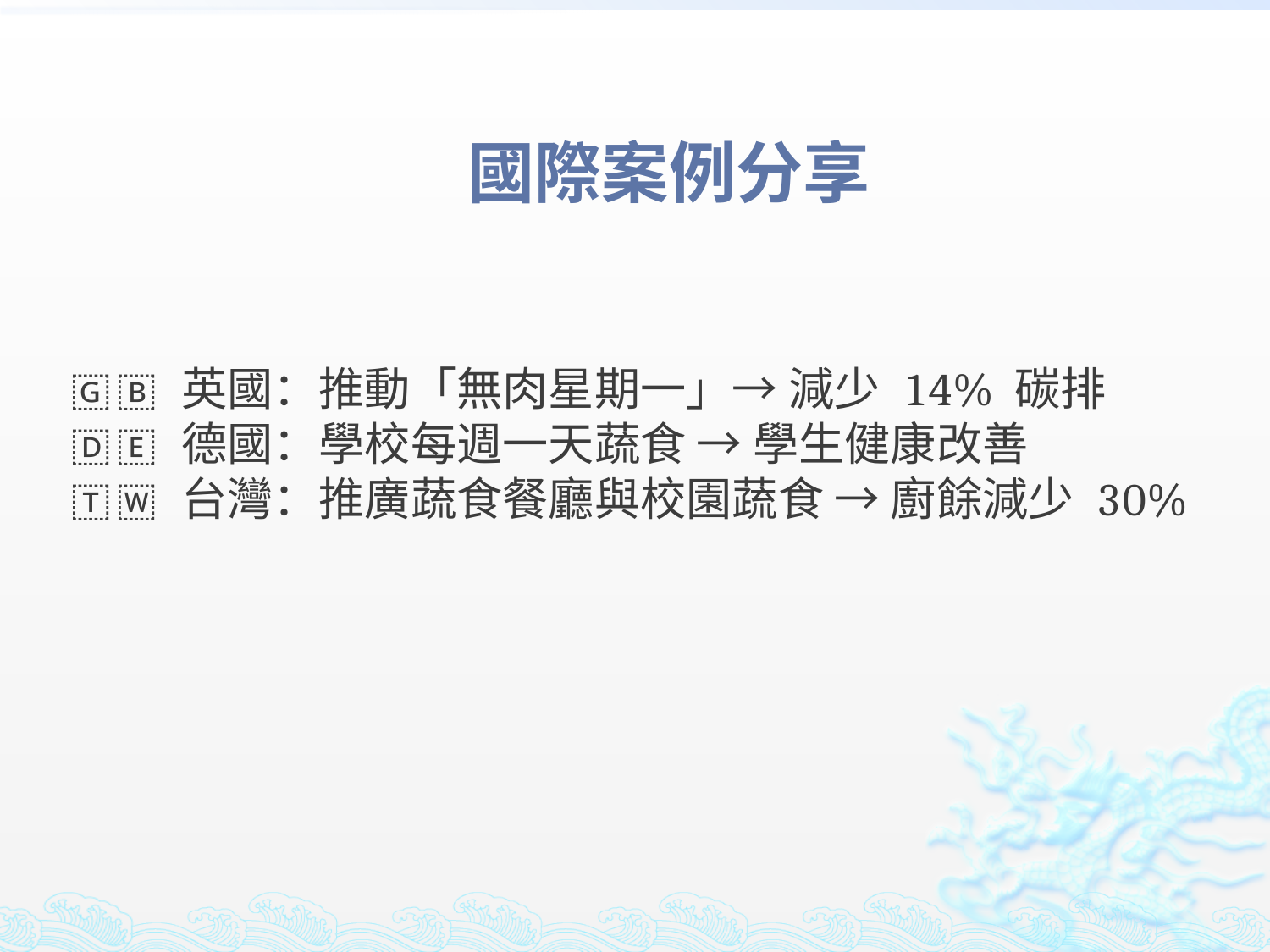

國際案例分享

🇬🇧 英國：推動「無肉星期一」→ 減少 14% 碳排
🇩🇪 德國：學校每週一天蔬食 → 學生健康改善
🇹🇼 台灣：推廣蔬食餐廳與校園蔬食 → 廚餘減少 30%